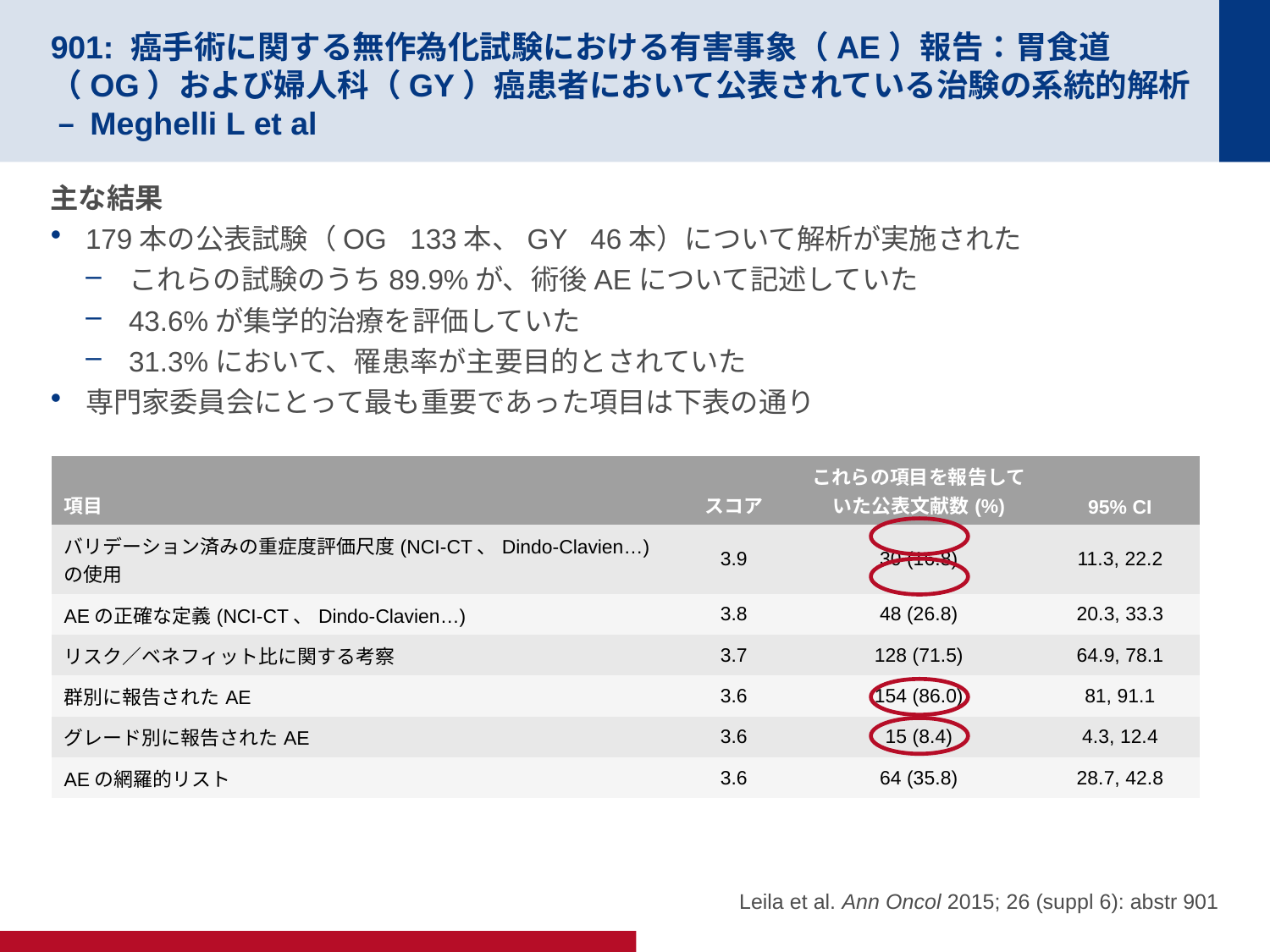

# 901: 癌手術に関する無作為化試験における有害事象（AE）報告：胃食道（OG）および婦人科（GY）癌患者において公表されている治験の系統的解析  – Meghelli L et al
主な結果
179本の公表試験（OG   133本、GY   46本）について解析が実施された
これらの試験のうち89.9%が、術後AEについて記述していた
43.6%が集学的治療を評価していた
31.3%において、罹患率が主要目的とされていた
専門家委員会にとって最も重要であった項目は下表の通り
| 項目 | スコア | これらの項目を報告していた公表文献数(%) | 95% CI |
| --- | --- | --- | --- |
| バリデーション済みの重症度評価尺度(NCI-CT、Dindo-Clavien…)の使用 | 3.9 | 30 (16.8) | 11.3, 22.2 |
| AEの正確な定義(NCI-CT、Dindo-Clavien…) | 3.8 | 48 (26.8) | 20.3, 33.3 |
| リスク／ベネフィット比に関する考察 | 3.7 | 128 (71.5) | 64.9, 78.1 |
| 群別に報告されたAE | 3.6 | 154 (86.0) | 81, 91.1 |
| グレード別に報告されたAE | 3.6 | 15 (8.4) | 4.3, 12.4 |
| AEの網羅的リスト | 3.6 | 64 (35.8) | 28.7, 42.8 |

Leila et al. Ann Oncol 2015; 26 (suppl 6): abstr 901